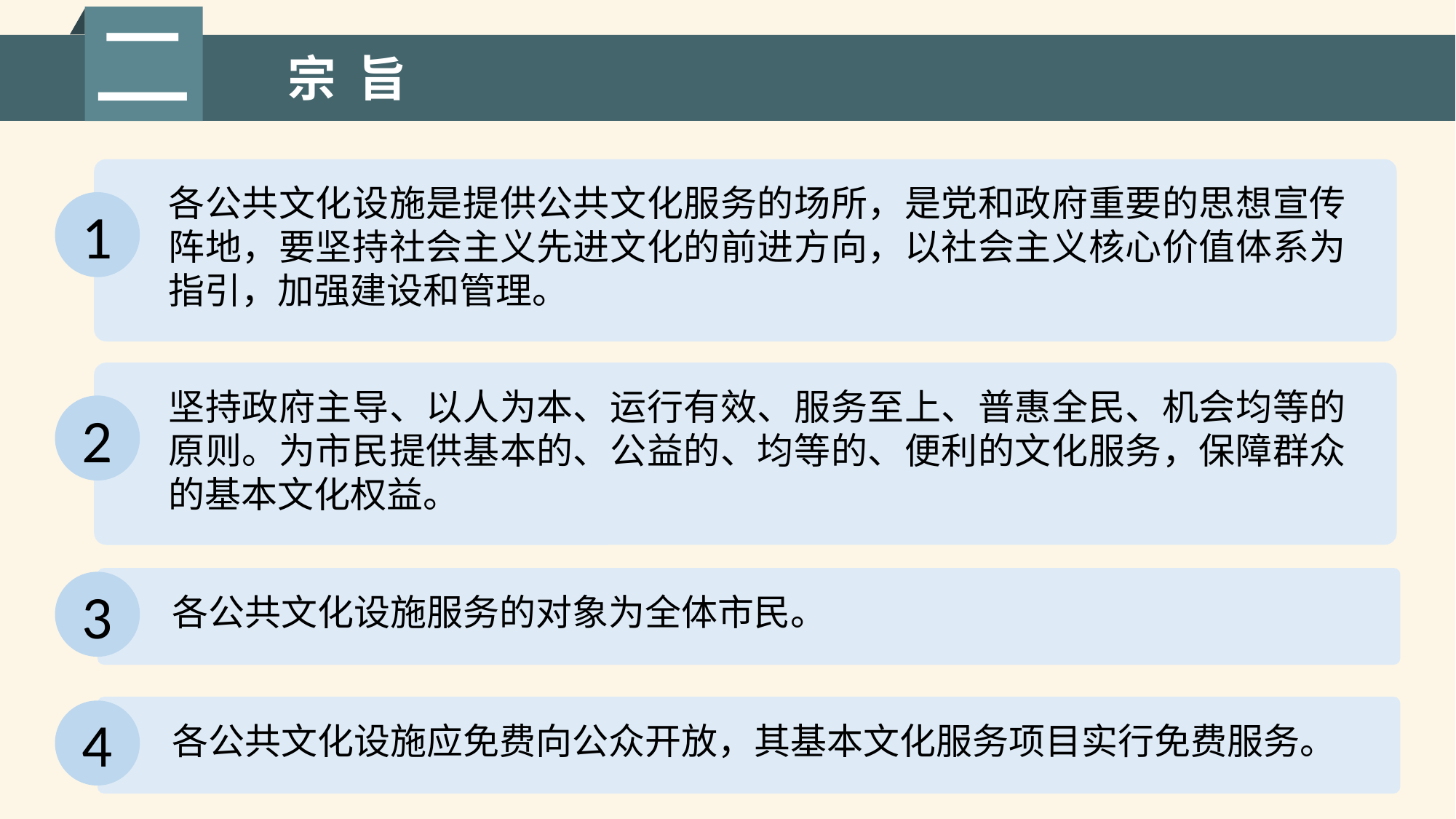

二

宗  旨

各公共文化设施是提供公共文化服务的场所，是党和政府重要的思想宣传阵地，要坚持社会主义先进文化的前进方向，以社会主义核心价值体系为指引，加强建设和管理。
1

坚持政府主导、以人为本、运行有效、服务至上、普惠全民、机会均等的原则。为市民提供基本的、公益的、均等的、便利的文化服务，保障群众的基本文化权益。
2

3
各公共文化设施服务的对象为全体市民。

4
各公共文化设施应免费向公众开放，其基本文化服务项目实行免费服务。